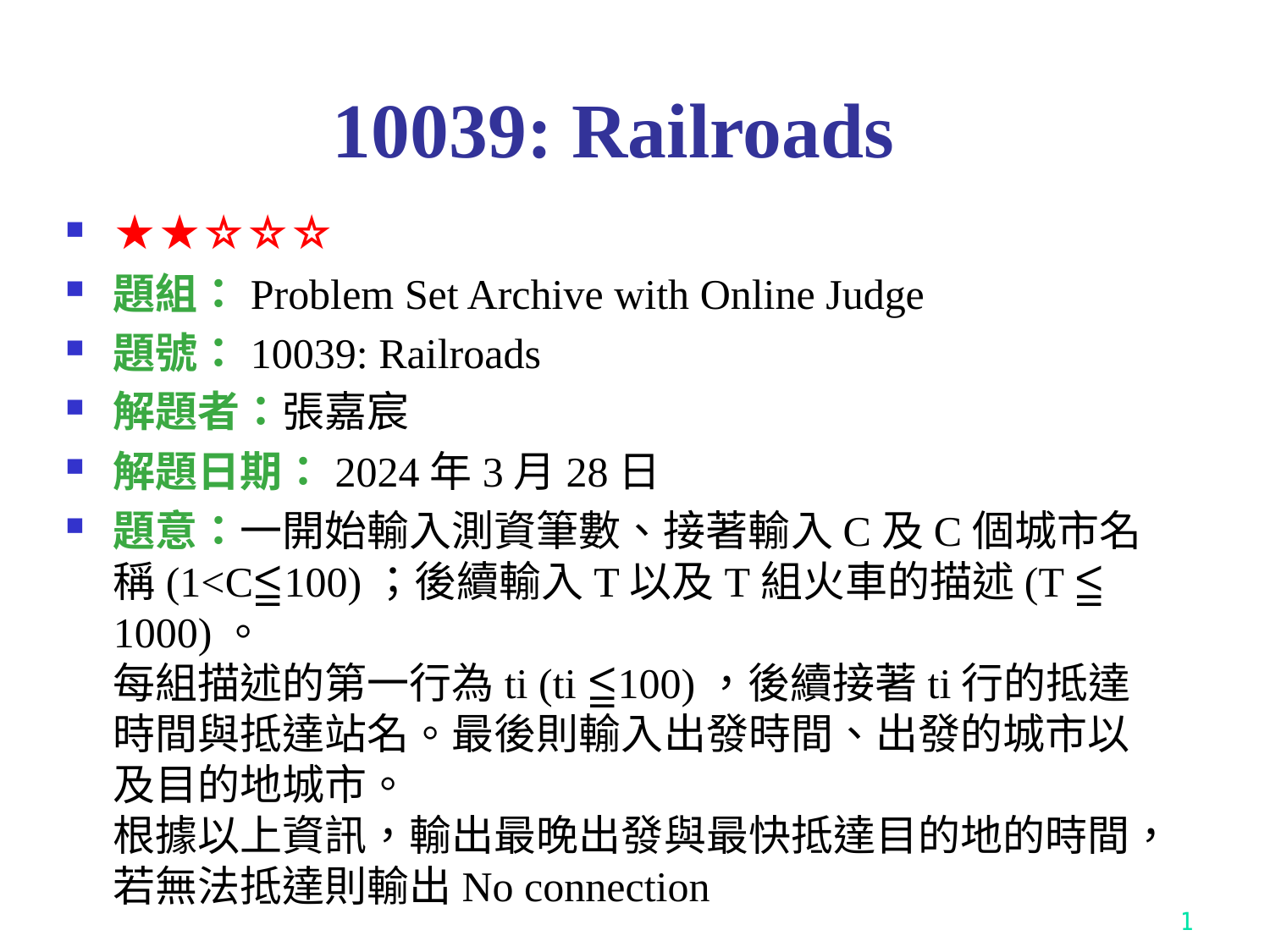

# 10039: Railroads
★★☆☆☆
題組：Problem Set Archive with Online Judge
題號：10039: Railroads
解題者：張嘉宸
解題日期：2024年3月28日
題意：一開始輸入測資筆數、接著輸入C及C個城市名稱(1<C≦100)；後續輸入T以及T組火車的描述(T ≦ 1000)。
每組描述的第一行為ti (ti ≦100)，後續接著ti行的抵達時間與抵達站名。最後則輸入出發時間、出發的城市以及目的地城市。
根據以上資訊，輸出最晚出發與最快抵達目的地的時間，若無法抵達則輸出No connection
1